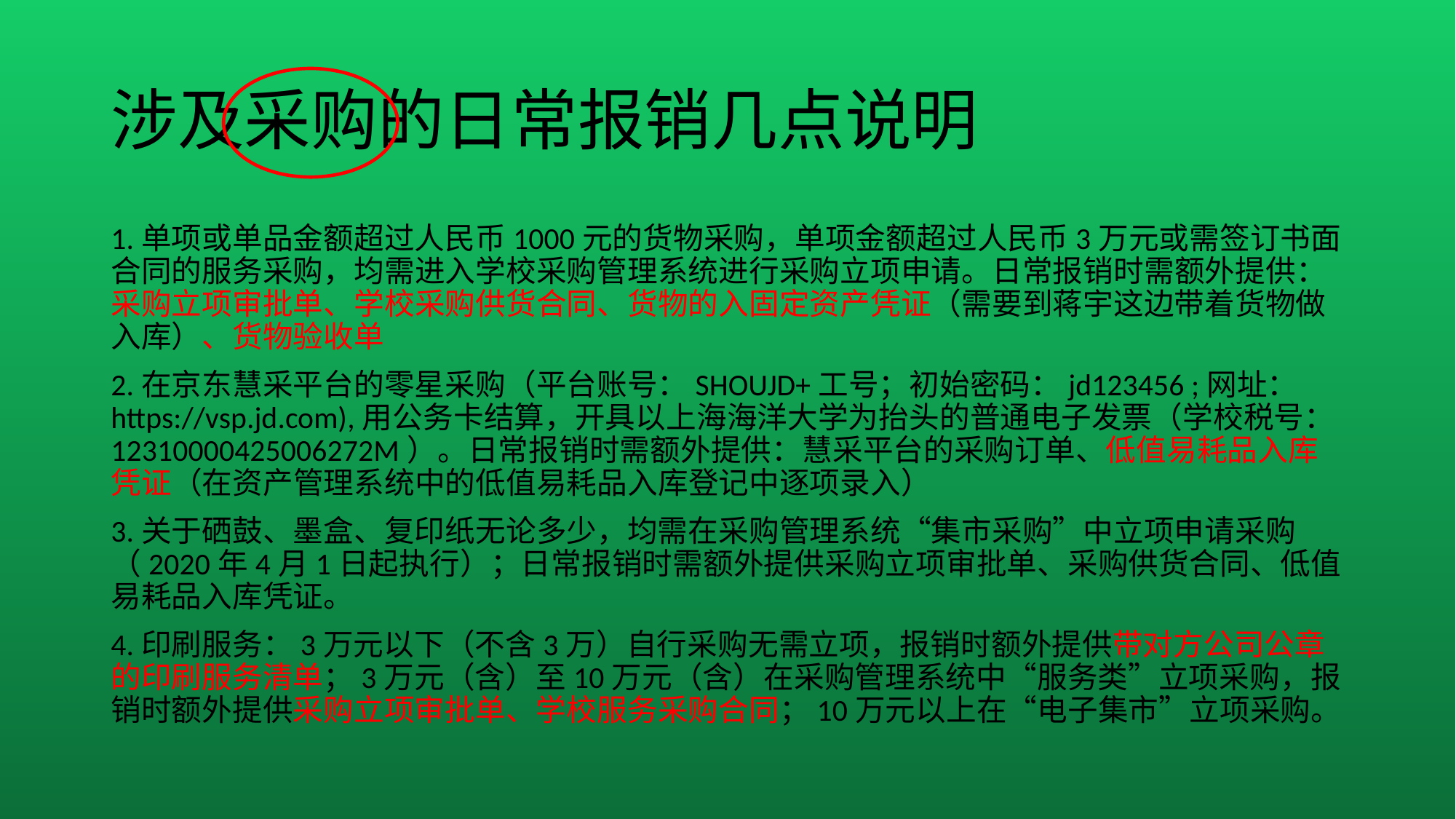

# 涉及采购的日常报销几点说明

1.单项或单品金额超过人民币1000元的货物采购，单项金额超过人民币3万元或需签订书面合同的服务采购，均需进入学校采购管理系统进行采购立项申请。日常报销时需额外提供：采购立项审批单、学校采购供货合同、货物的入固定资产凭证（需要到蒋宇这边带着货物做入库）、货物验收单
2.在京东慧采平台的零星采购（平台账号：SHOUJD+工号；初始密码：jd123456 ;网址：https://vsp.jd.com),用公务卡结算，开具以上海海洋大学为抬头的普通电子发票（学校税号：12310000425006272M）。日常报销时需额外提供：慧采平台的采购订单、低值易耗品入库凭证（在资产管理系统中的低值易耗品入库登记中逐项录入）
3.关于硒鼓、墨盒、复印纸无论多少，均需在采购管理系统“集市采购”中立项申请采购（2020年4月1日起执行）；日常报销时需额外提供采购立项审批单、采购供货合同、低值易耗品入库凭证。
4.印刷服务：3万元以下（不含3万）自行采购无需立项，报销时额外提供带对方公司公章的印刷服务清单；3万元（含）至10万元（含）在采购管理系统中“服务类”立项采购，报销时额外提供采购立项审批单、学校服务采购合同；10万元以上在“电子集市”立项采购。